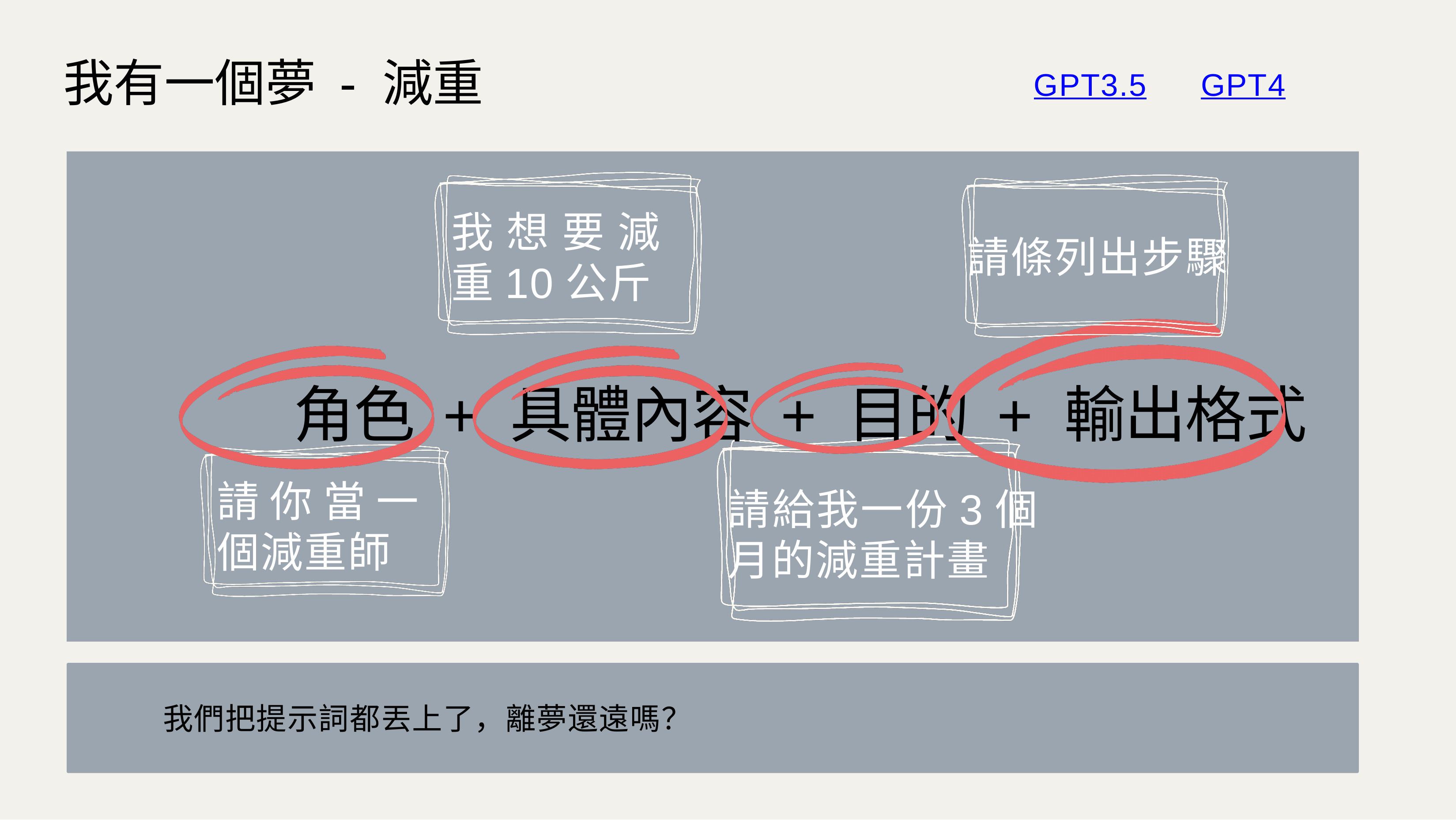

我有一個夢 - 減重
GPT3.5
GPT4

我想要減重10公斤
請條列出步驟

角色 + 具體內容 + 目的 + 輸出格式

請你當一個減重師
請給我一份3個月的減重計畫

         我們把提示詞都丟上了，離夢還遠嗎？